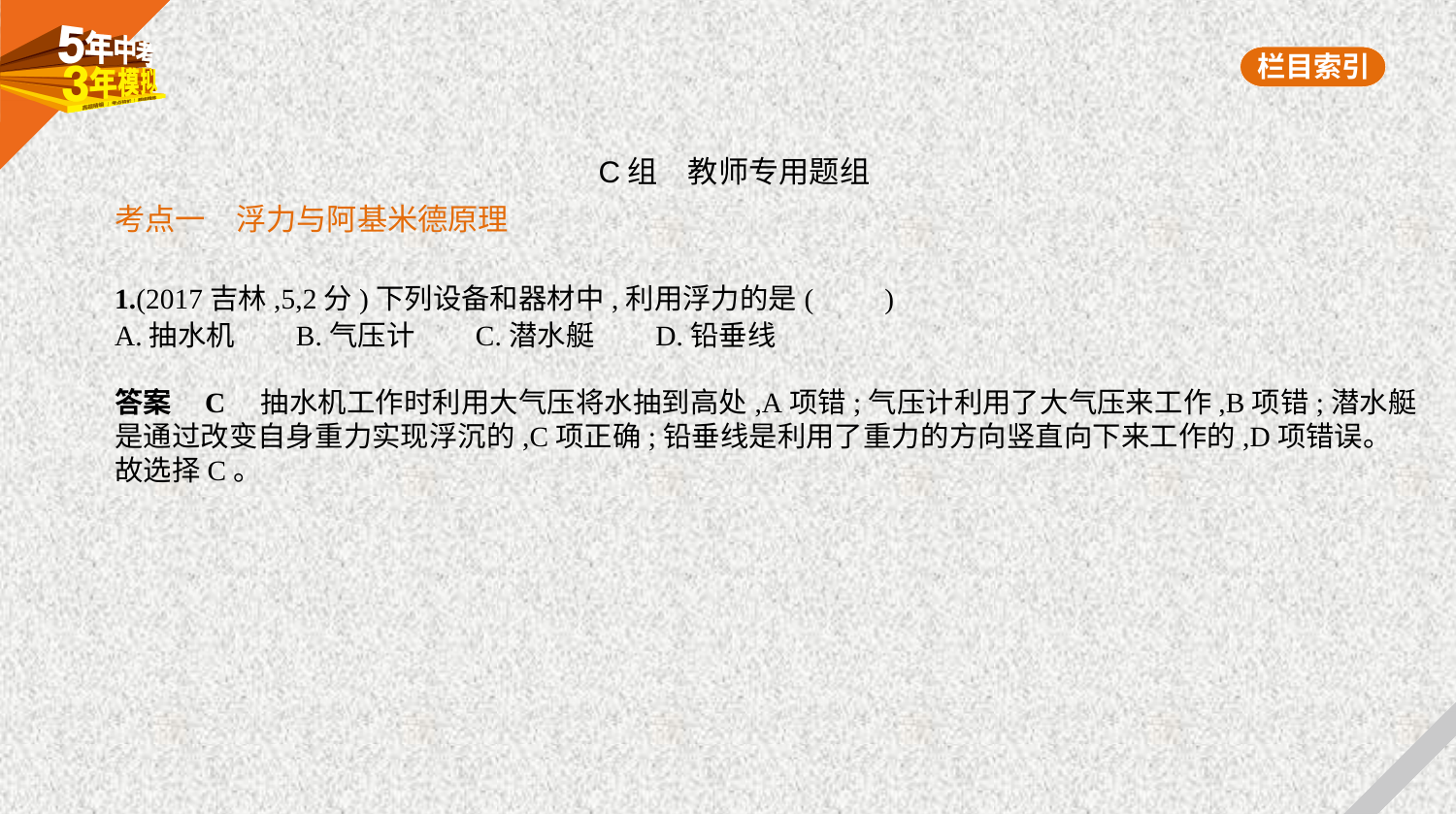

C组　教师专用题组
考点一　浮力与阿基米德原理
1.(2017吉林,5,2分)下列设备和器材中,利用浮力的是(　　)
A.抽水机　    B.气压计　    C.潜水艇　    D.铅垂线
答案    C　抽水机工作时利用大气压将水抽到高处,A项错;气压计利用了大气压来工作,B项错;潜水艇
是通过改变自身重力实现浮沉的,C项正确;铅垂线是利用了重力的方向竖直向下来工作的,D项错误。
故选择C。